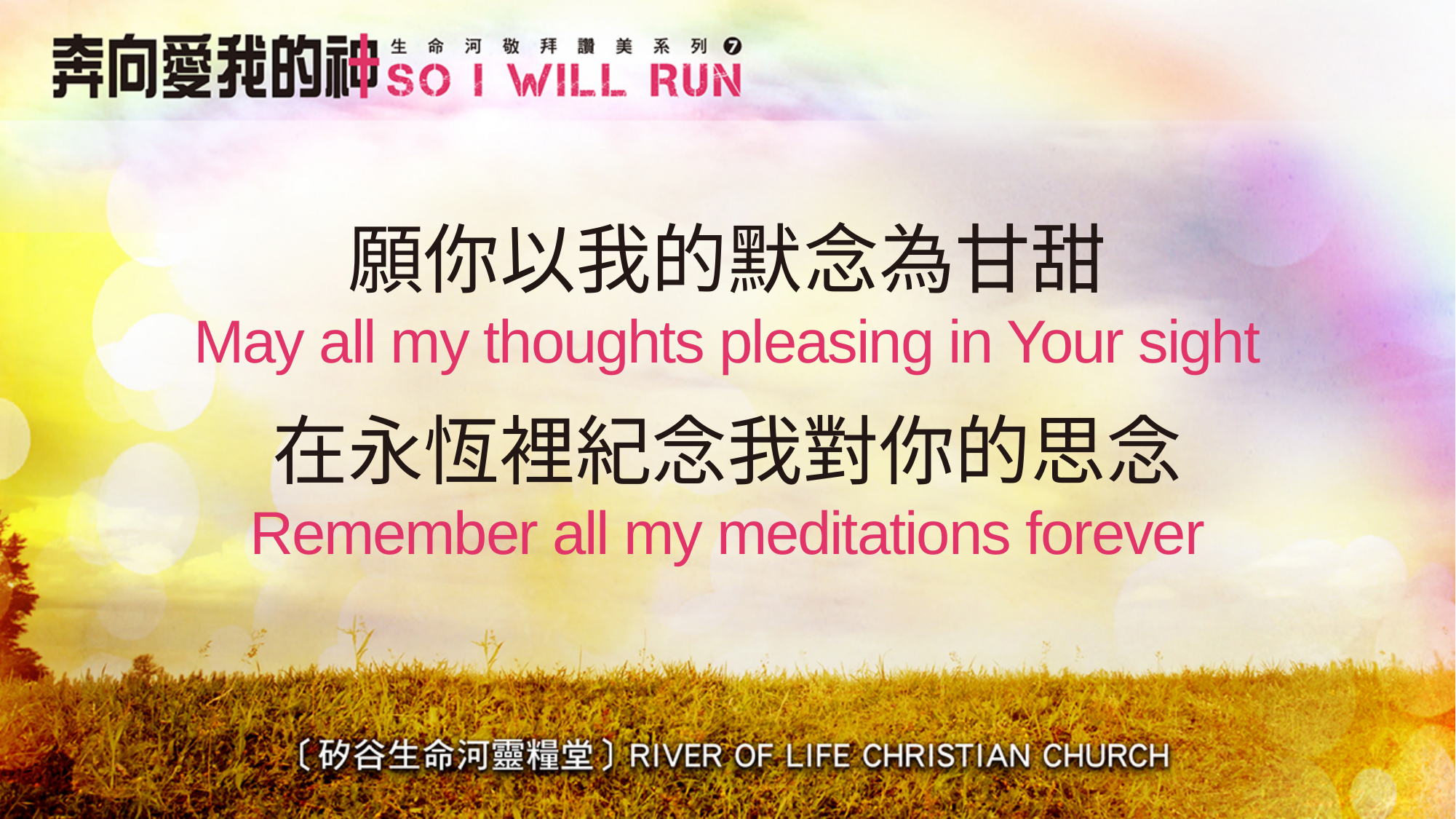

# 願你以我的默念為甘甜 May all my thoughts pleasing in Your sight
在永恆裡紀念我對你的思念
Remember all my meditations forever